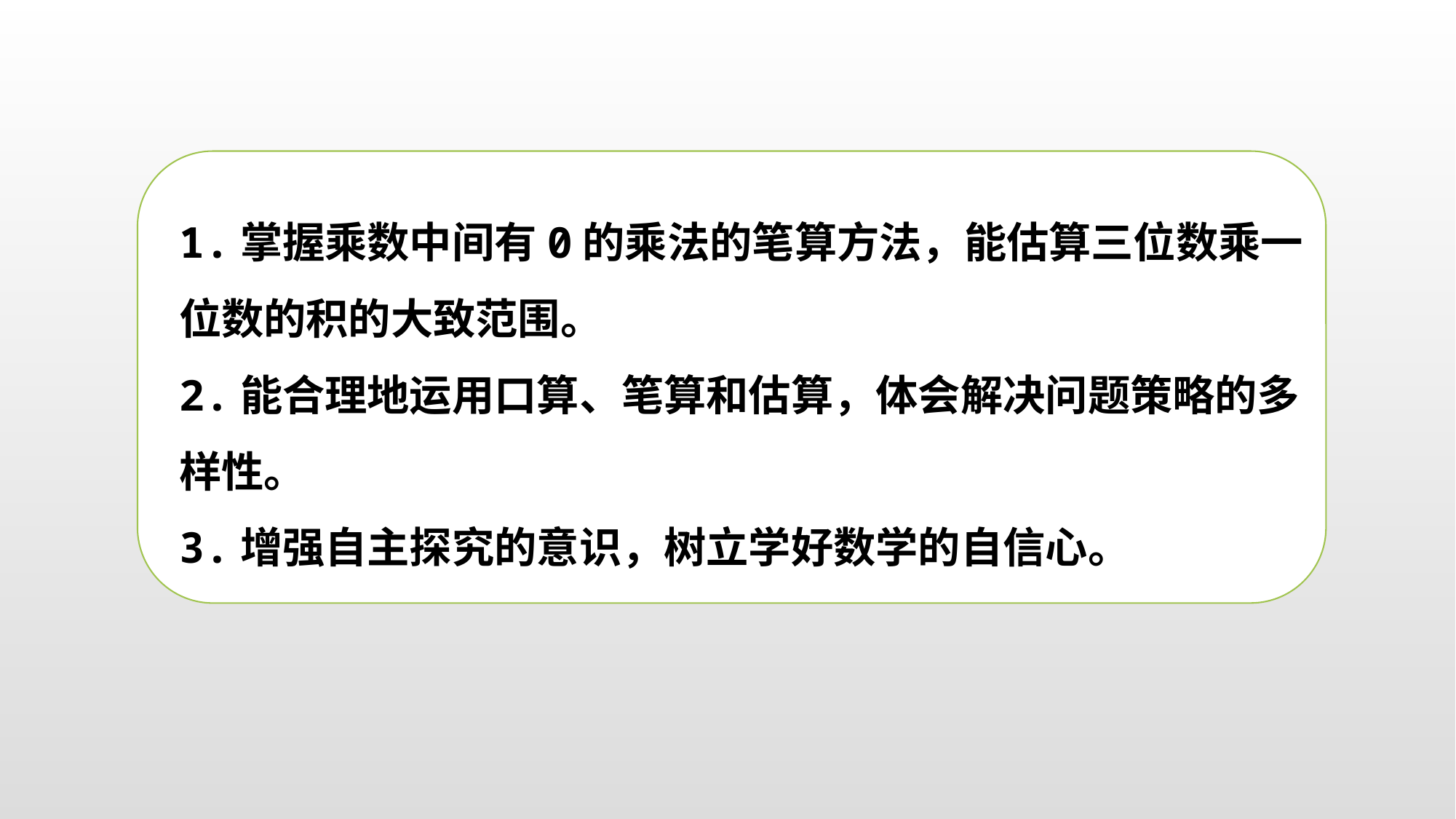

1.掌握乘数中间有0的乘法的笔算方法，能估算三位数乘一位数的积的大致范围。
2.能合理地运用口算、笔算和估算，体会解决问题策略的多样性。
3.增强自主探究的意识，树立学好数学的自信心。